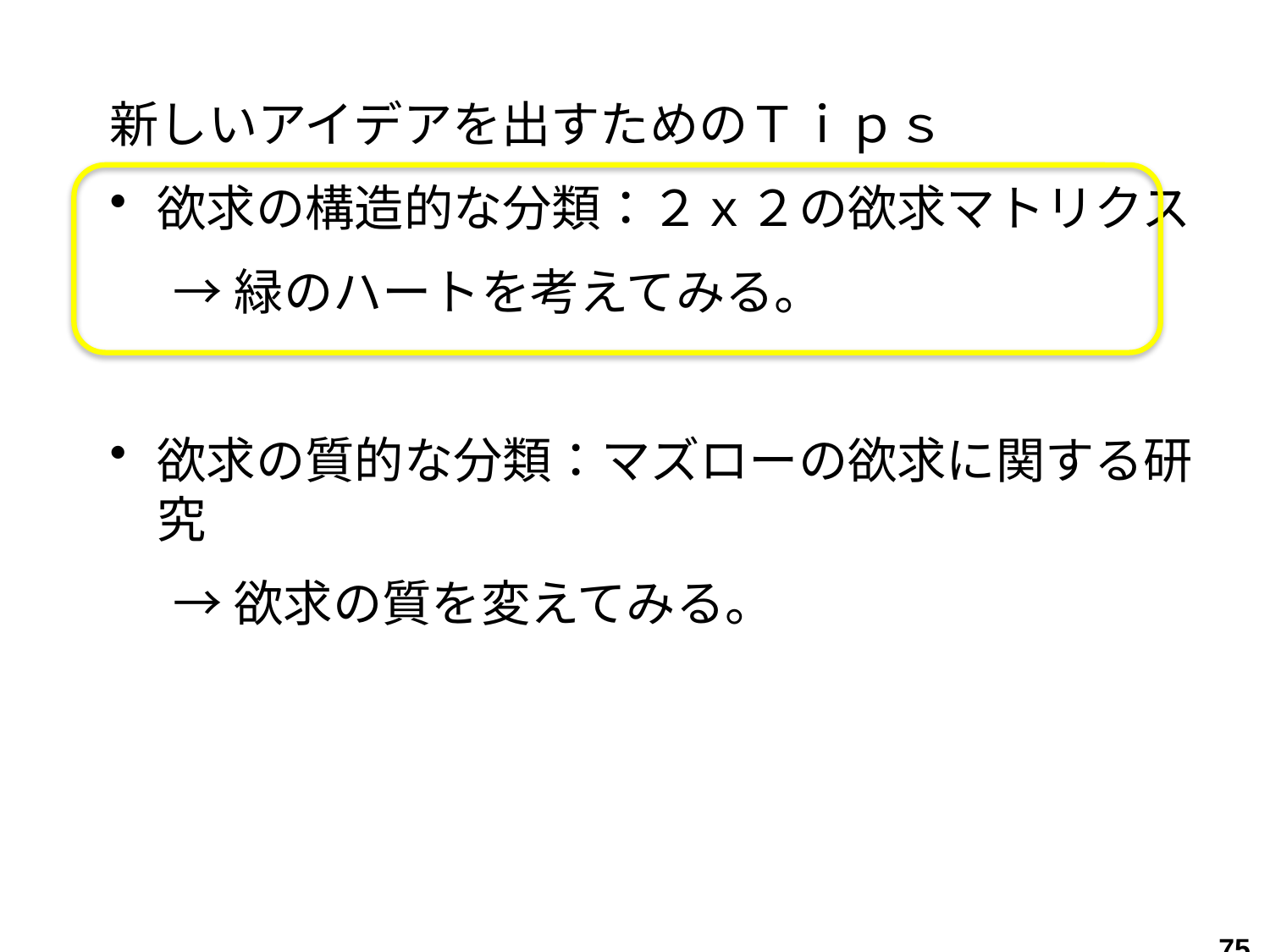

新しいアイデアを出すためのＴｉｐｓ
欲求の構造的な分類：２ｘ２の欲求マトリクス
→緑のハートを考えてみる。

欲求の質的な分類：マズローの欲求に関する研究
→欲求の質を変えてみる。

75